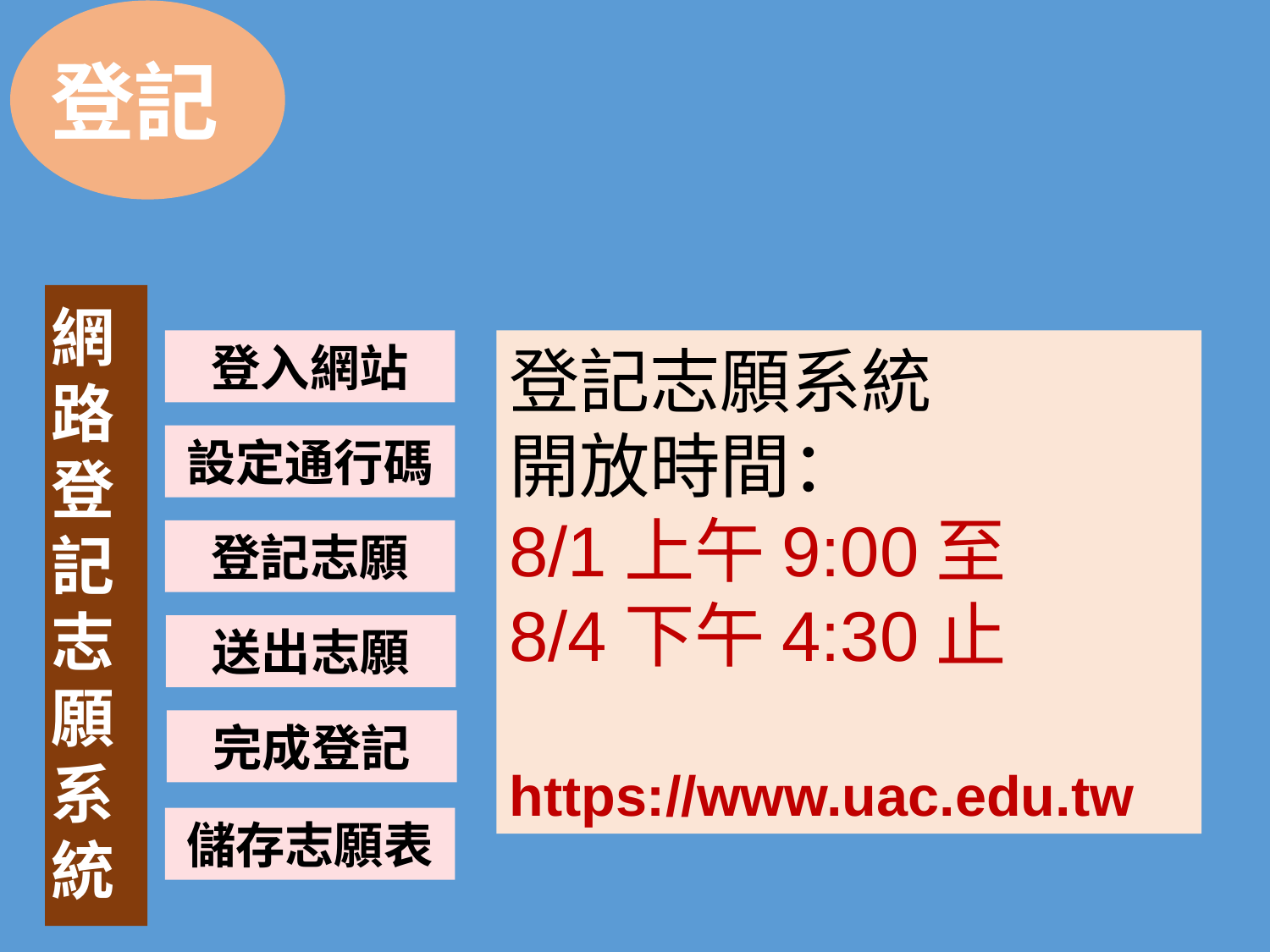

登記
登入網站
登記志願系統
開放時間：
8/1上午9:00至
8/4下午4:30止

https://www.uac.edu.tw
設定通行碼
登記志願
網路登記志願系統
送出志願
完成登記
儲存志願表